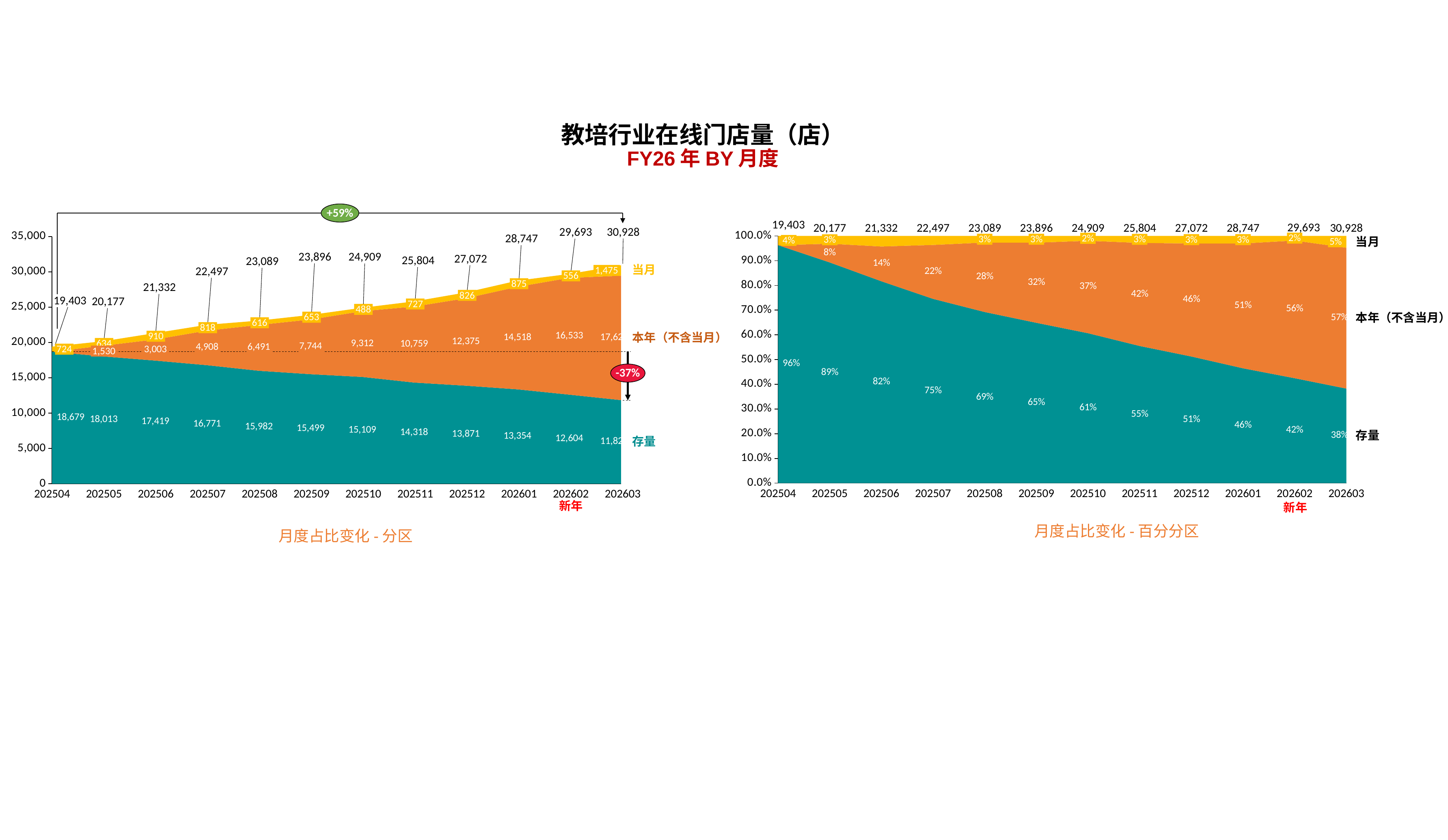

教培行业在线门店量（店）
FY26年BY月度
+59%

### Chart

| Category |  |  |  |
|---|---|---|---|
19,403

### Chart

| Category |  |  |  |
|---|---|---|---|
29,693
20,177
21,332
22,497
23,089
23,896
24,909
25,804
27,072
28,747
30,928
30,928
29,693
28,747
2%
2%
3%
3%
3%
3%
3%
3%
4%
当月
5%
23,896
24,909
27,072
25,804
23,089
当月
1,475
22,497
556
875
21,332
826
19,403
20,177
727
488
653
本年（不含当月）
616
818
910
本年（不含当月）
634
724
1,530
-37%
存量
存量
202504
202505
202506
202507
202508
202509
202510
202511
202512
202601
202602
202603
202504
202505
202506
202507
202508
202509
202510
202511
202512
202601
202602
202603
新年
新年
月度占比变化-百分分区
月度占比变化-分区